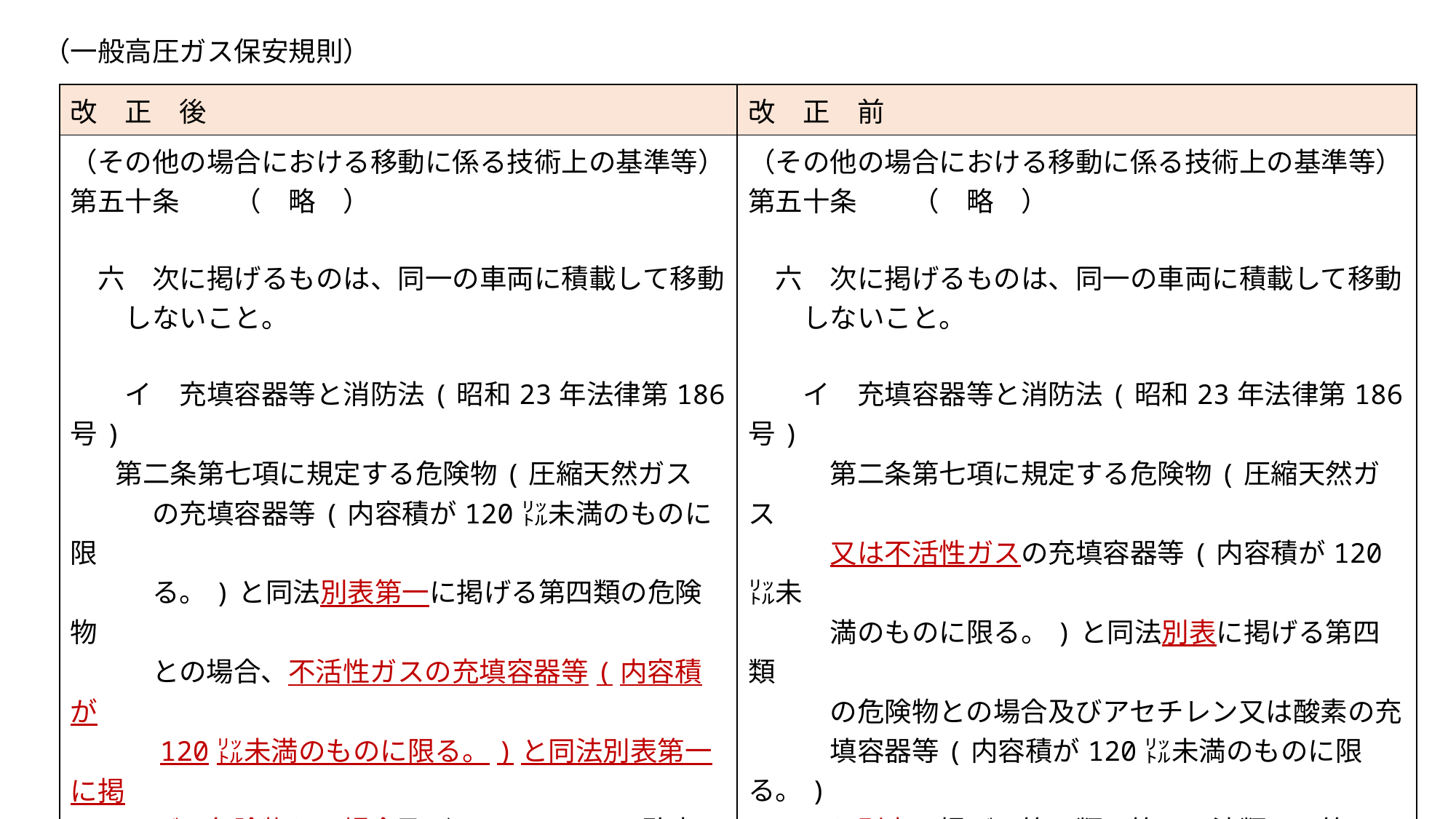

（一般高圧ガス保安規則）
| 改　正　後 | 改　正　前 |
| --- | --- |
| （その他の場合における移動に係る技術上の基準等） 第五十条　　（　略　） 　六　次に掲げるものは、同一の車両に積載して移動 　　しないこと。 　　イ　充填容器等と消防法(昭和23年法律第186号) 第二条第七項に規定する危険物(圧縮天然ガス 　　　の充填容器等(内容積が120㍑未満のものに限 　　　る。)と同法別表第一に掲げる第四類の危険物 　　　との場合、不活性ガスの充填容器等(内容積が 　　　120㍑未満のものに限る。)と同法別表第一に掲 　　　げる危険物との場合及びアセチレン又は酸素の 　　　充填容器等(内容積が120㍑未満のものに限る。 　　　)と同法別表第一に掲げる第四類の第三石油類 　　　又は第四石油類の危険物との場合を除く。） 　　ロ　（　略　） | （その他の場合における移動に係る技術上の基準等） 第五十条　　（　略　） 　六　次に掲げるものは、同一の車両に積載して移動 　　しないこと。 　　イ　充填容器等と消防法(昭和23年法律第186号) 　　　第二条第七項に規定する危険物(圧縮天然ガス 　　　又は不活性ガスの充填容器等(内容積が120㍑未　　 　　　満のものに限る。)と同法別表に掲げる第四類　 　　　の危険物との場合及びアセチレン又は酸素の充 　　　填容器等(内容積が120㍑未満のものに限る。) 　　　と別表に掲げる第四類の第三石油類又は第四石 　　　油類の危険物との場合を除く。） 　　ロ　（　略　） |